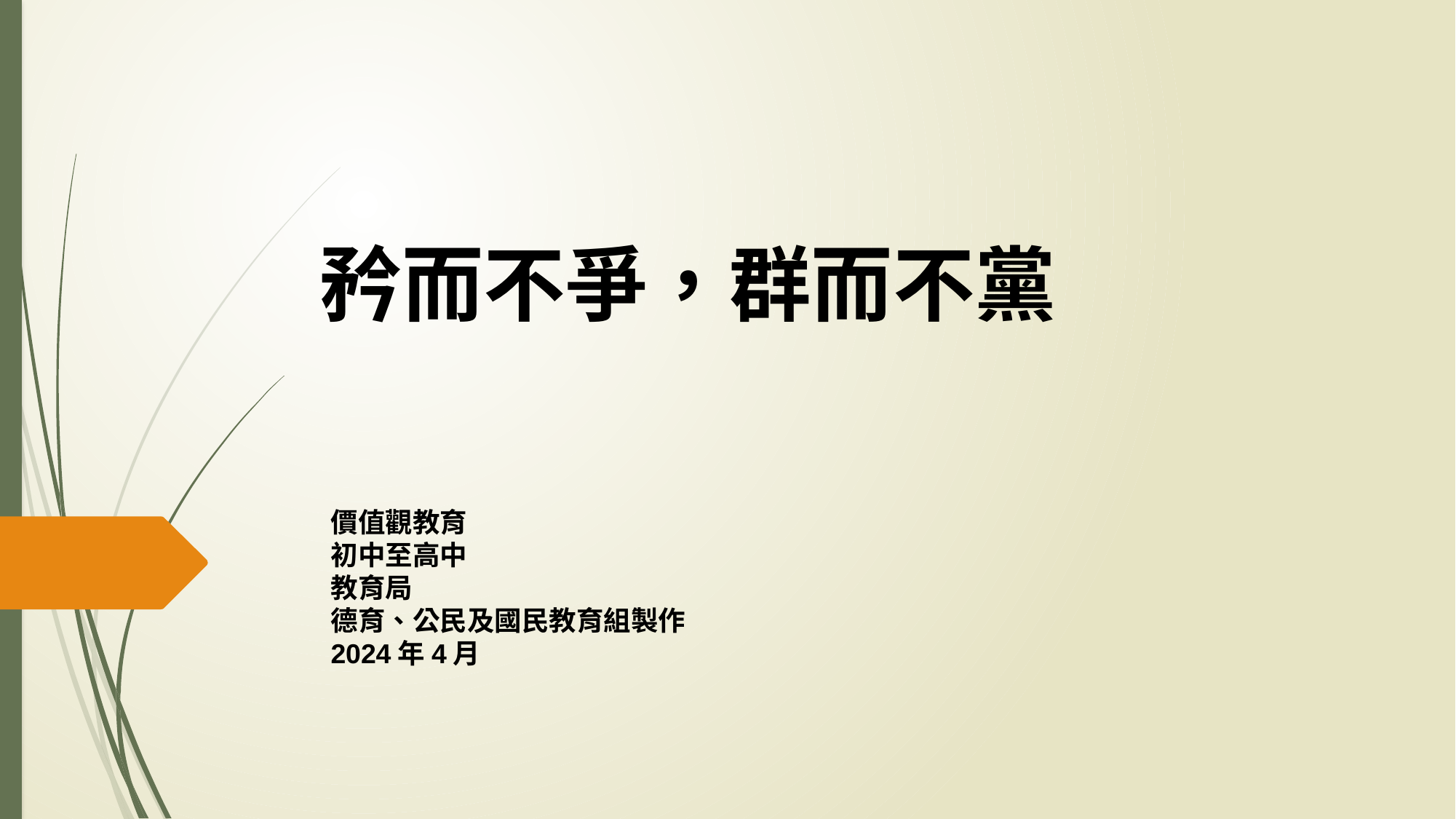

# 矜而不爭，群而不黨
價值觀教育
初中至高中
教育局
德育、公民及國民教育組製作
2024年4月